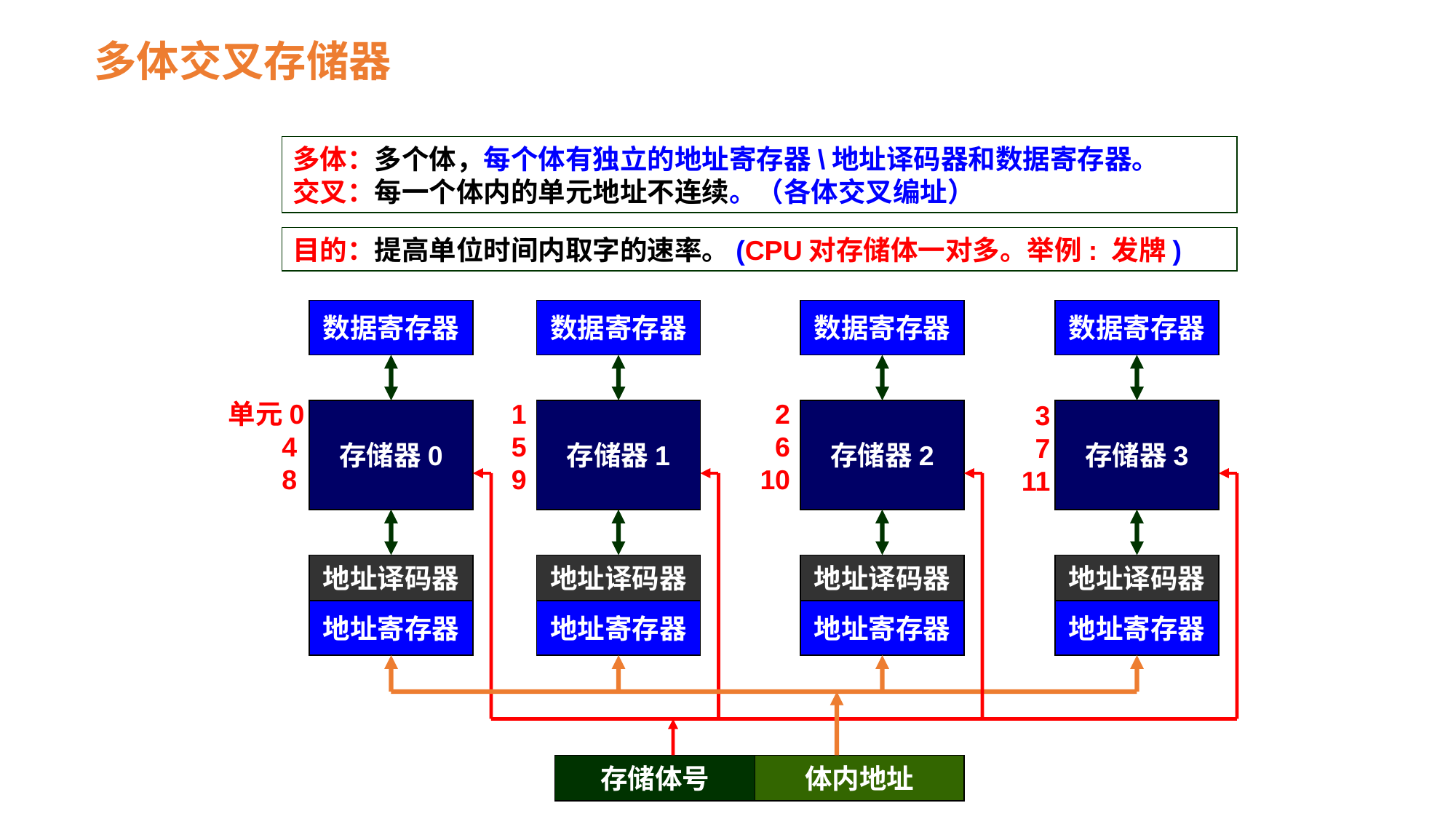

多体交叉存储器
多体：多个体，每个体有独立的地址寄存器\地址译码器和数据寄存器。
交叉：每一个体内的单元地址不连续。（各体交叉编址）
目的：提高单位时间内取字的速率。(CPU对存储体一对多。举例: 发牌)
数据寄存器
数据寄存器
数据寄存器
数据寄存器

单元0
       4
       8
1
5
9
2
6
10
3
7
11
存储器0
存储器1
存储器2
存储器3

地址译码器
地址译码器
地址译码器
地址译码器
地址寄存器
地址寄存器
地址寄存器
地址寄存器

存储体号
体内地址